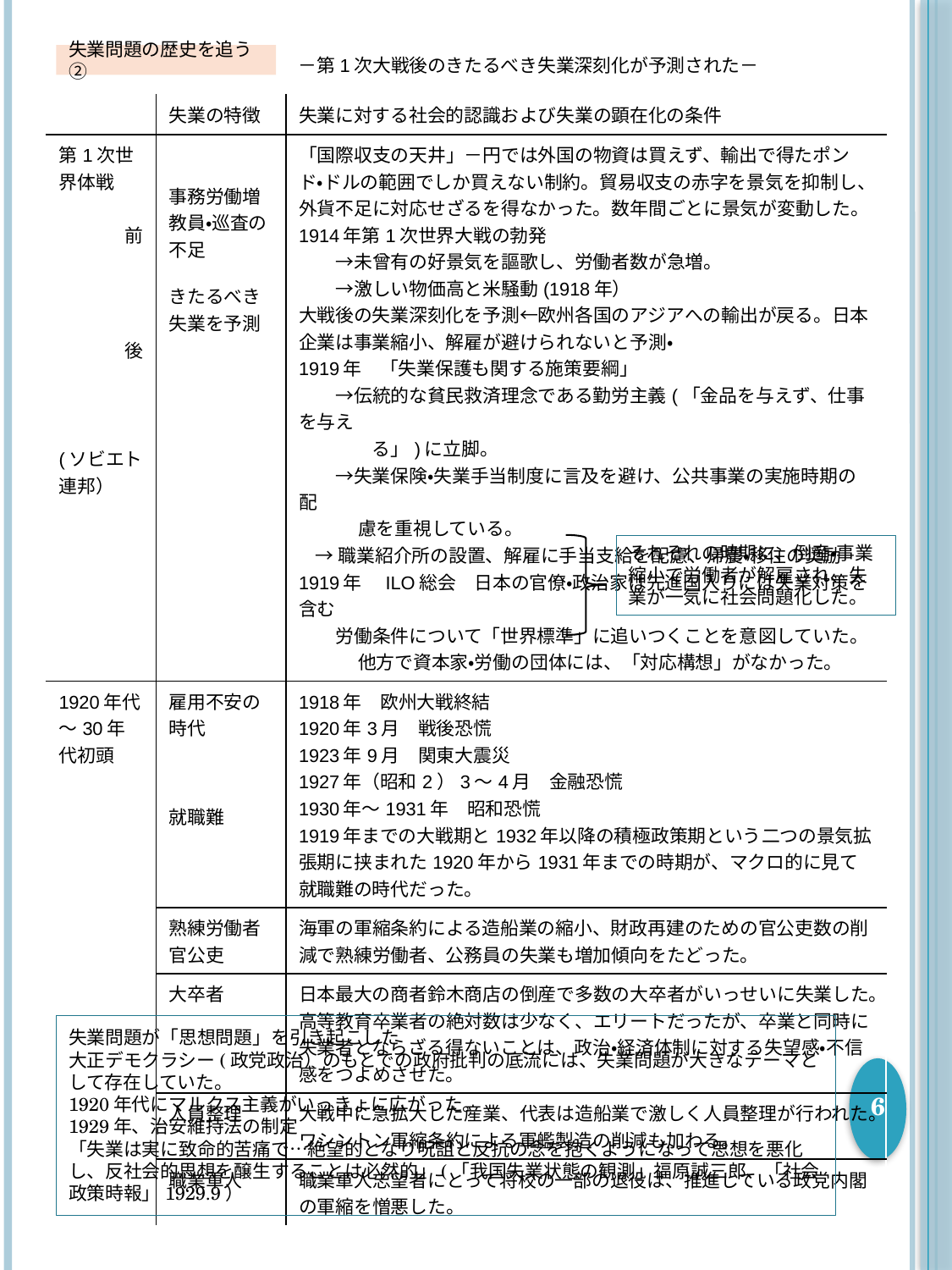

失業問題の歴史を追う②
－第1次大戦後のきたるべき失業深刻化が予測された－
|  | 失業の特徴 | 失業に対する社会的認識および失業の顕在化の条件 |
| --- | --- | --- |
| 第1次世界体戦 　　　　前 　　　　後 (ソビエト連邦） | 事務労働増 教員・巡査の不足 きたるべき失業を予測 | 「国際収支の天井」－円では外国の物資は買えず、輸出で得たポンド・ドルの範囲でしか買えない制約。貿易収支の赤字を景気を抑制し、外貨不足に対応せざるを得なかった。数年間ごとに景気が変動した。 1914年第1次世界大戦の勃発 　　→未曾有の好景気を謳歌し、労働者数が急増。 　　→激しい物価高と米騒動(1918年） 大戦後の失業深刻化を予測←欧州各国のアジアへの輸出が戻る。日本企業は事業縮小、解雇が避けられないと予測・ 1919年　「失業保護も関する施策要綱」 　　→伝統的な貧民救済理念である勤労主義(「金品を与えず、仕事を与え　 　　　　る」)に立脚。 　　→失業保険・失業手当制度に言及を避け、公共事業の実施時期の配　 　　　 慮を重視している。 →職業紹介所の設置、解雇に手当支給を配慮、帰農・移住の奨励 1919年　ILO総会　日本の官僚・政治家は先進国入りには失業対策を含む 　　労働条件について「世界標準」に追いつくことを意図していた。 　　　 他方で資本家・労働の団体には、「対応構想」がなかった。 |
| 1920年代～30年代初頭 | 雇用不安の時代 就職難 | 1918年　欧州大戦終結 1920年3月　戦後恐慌 1923年9月　関東大震災 1927年（昭和2）3～4月　金融恐慌 1930年～1931年　昭和恐慌 1919年までの大戦期と1932年以降の積極政策期という二つの景気拡張期に挟まれた1920年から1931年までの時期が、マクロ的に見て就職難の時代だった。 |
|  | 熟練労働者 官公吏 | 海軍の軍縮条約による造船業の縮小、財政再建のための官公吏数の削減で熟練労働者、公務員の失業も増加傾向をたどった。 |
|  | 大卒者 | 日本最大の商者鈴木商店の倒産で多数の大卒者がいっせいに失業した。 高等教育卒業者の絶対数は少なく、エリートだったが、卒業と同時に失業者とならざる得ないことは、政治・経済体制に対する失望感・不信感をつよめさせた。 |
|  | 人員整理 | 大戦中に急拡大した産業、代表は造船業で激しく人員整理が行われた。ワシントン軍縮条約による軍艦製造の削減も加わる。 |
|  | 職業軍人 | 職業軍人志望者にとって将校の一部の退役は、推進している政党内閣の軍縮を憎悪した。 |

それぞれの時期に、倒産・事業縮小で労働者が解雇され、失業が一気に社会問題化した。

失業問題が「思想問題」を引き起こした
大正デモクラシー(政党政治）のもとでの政府批判の底流には、失業問題が大きなテーマとして存在していた。
1920年代にマルクス主義がいっきょに広がった。
1929年、治安維持法の制定
「失業は実に致命的苦痛で…絶望的となり呪詛と反抗の念を抱くようになって思想を悪化し、反社会的思想を醸生することは必然的」(「我国失業状態の観測」福原誠三郎、「社会政策時報」1929.9）

6